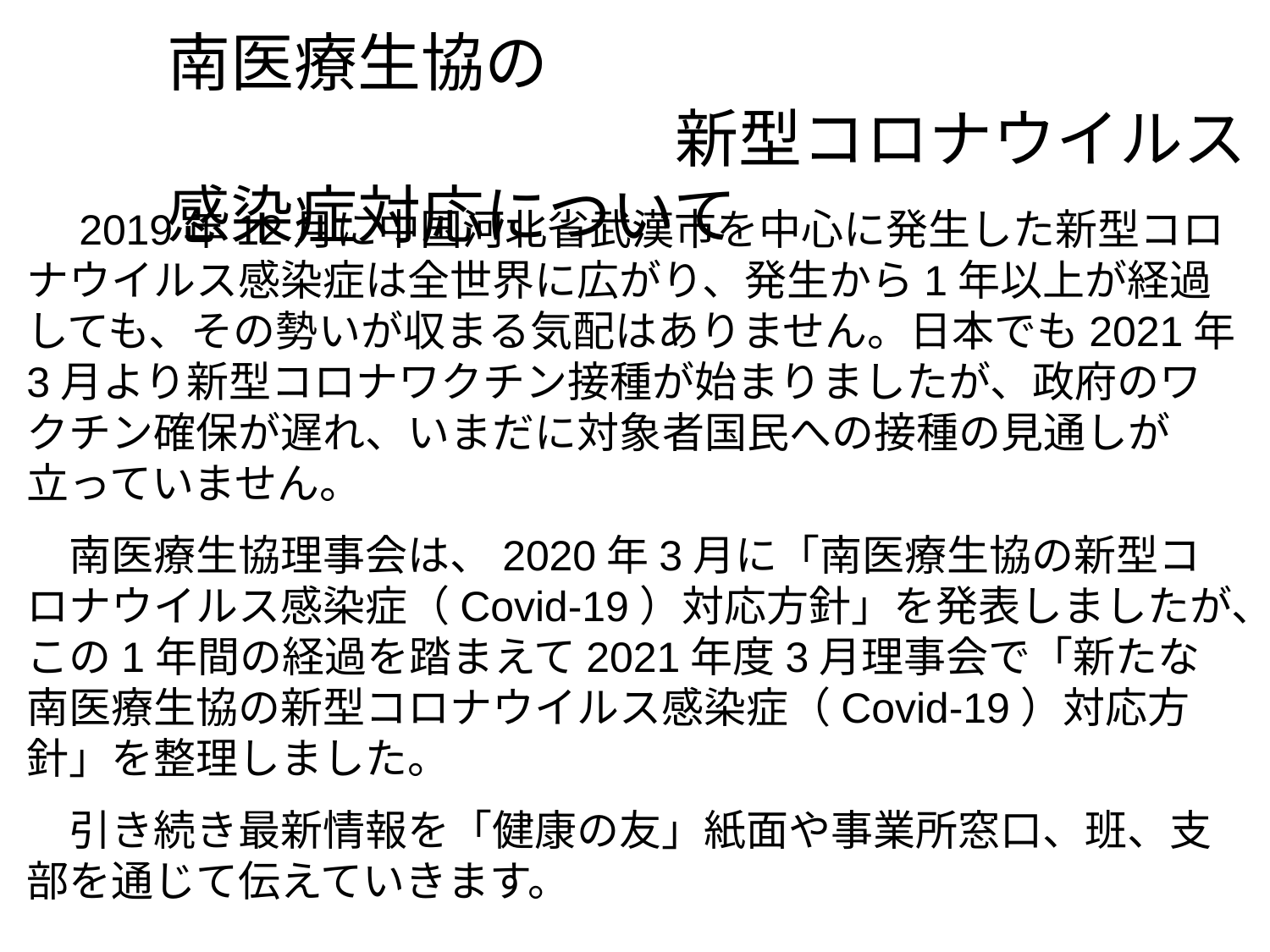

南医療生協の　　　　　　　　　　　　　　　　　　　新型コロナウイルス感染症対応について
P1
　2019年12月に中国河北省武漢市を中心に発生した新型コロナウイルス感染症は全世界に広がり、発生から1年以上が経過しても、その勢いが収まる気配はありません。日本でも2021年3月より新型コロナワクチン接種が始まりましたが、政府のワクチン確保が遅れ、いまだに対象者国民への接種の見通しが立っていません。
　南医療生協理事会は、2020年3月に「南医療生協の新型コロナウイルス感染症（Covid-19）対応方針」を発表しましたが、この1年間の経過を踏まえて2021年度3月理事会で「新たな南医療生協の新型コロナウイルス感染症（Covid-19）対応方針」を整理しました。
　引き続き最新情報を「健康の友」紙面や事業所窓口、班、支部を通じて伝えていきます。